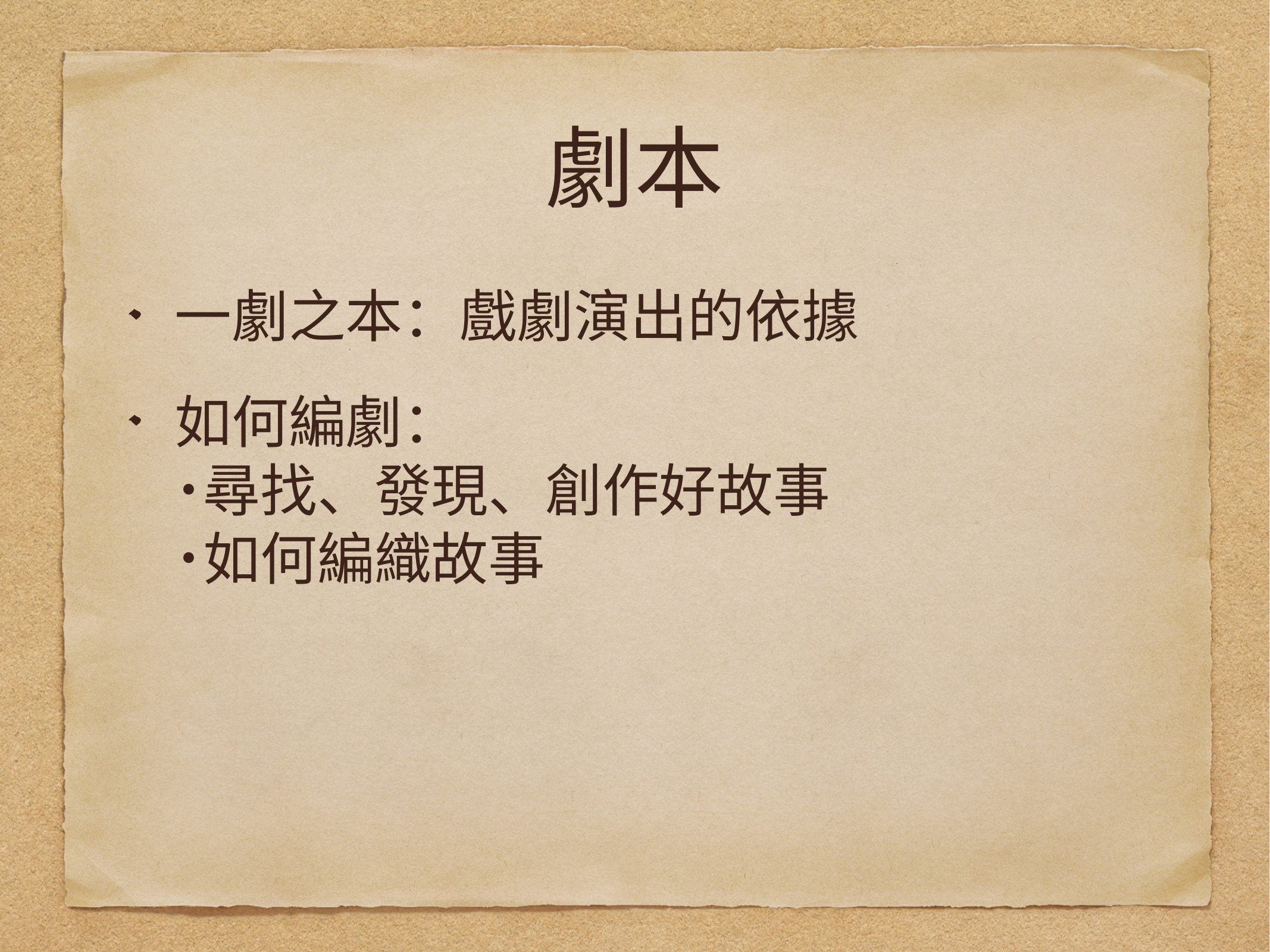

# 劇本
一劇之本：戲劇演出的依據
如何編劇：
˙尋找、發現、創作好故事
˙如何編織故事